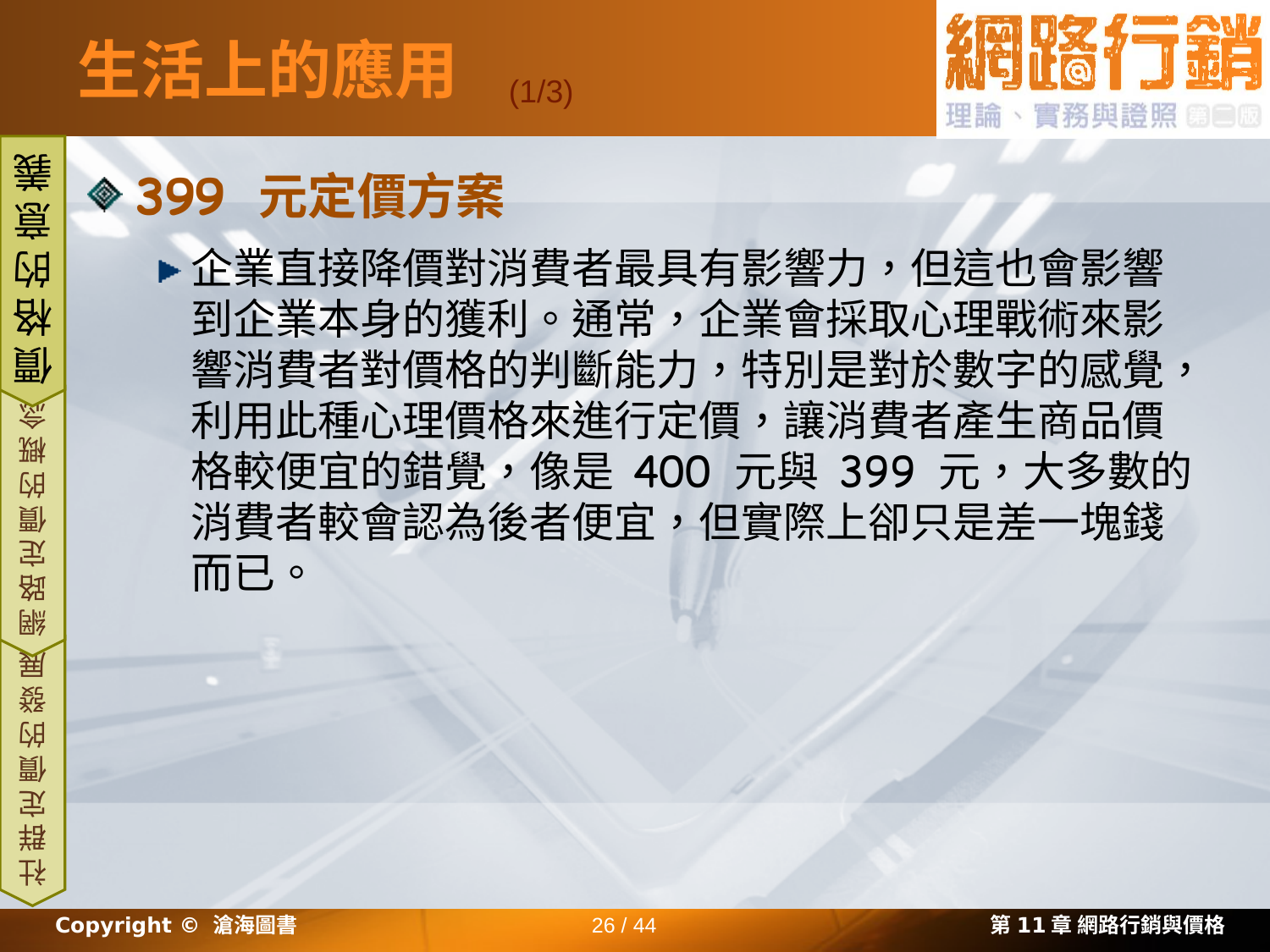

# 生活上的應用
(1/3)
399 元定價方案
企業直接降價對消費者最具有影響力，但這也會影響到企業本身的獲利。通常，企業會採取心理戰術來影響消費者對價格的判斷能力，特別是對於數字的感覺，利用此種心理價格來進行定價，讓消費者產生商品價格較便宜的錯覺，像是 400 元與 399 元，大多數的消費者較會認為後者便宜，但實際上卻只是差一塊錢而已。
價格的意義
網路定價的概念
社群定價的發展
Copyright © 滄海圖書
26 / 44
第11章 網路行銷與價格